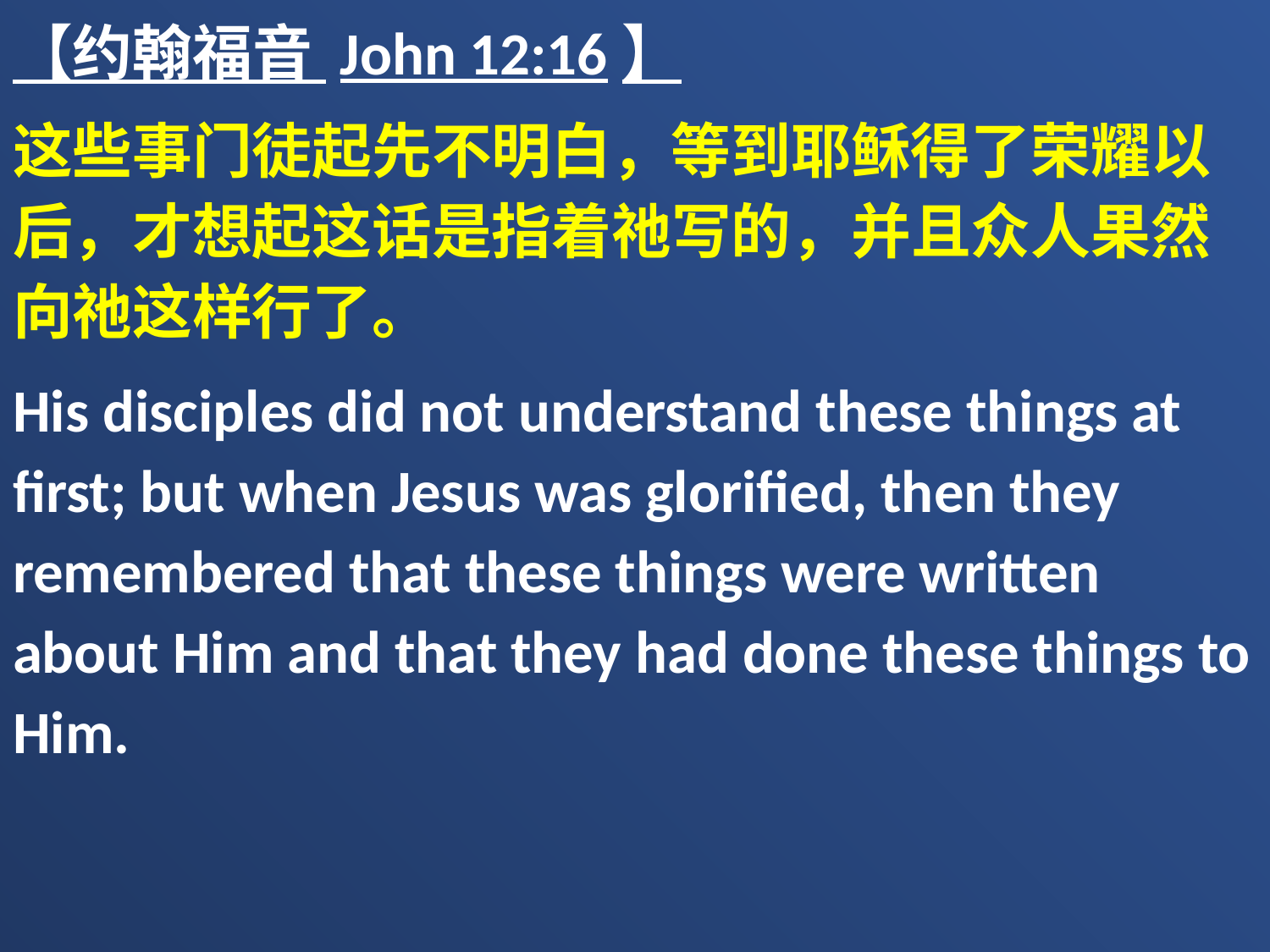

【约翰福音 John 12:16】
这些事门徒起先不明白，等到耶稣得了荣耀以后，才想起这话是指着祂写的，并且众人果然向祂这样行了。
His disciples did not understand these things at first; but when Jesus was glorified, then they remembered that these things were written about Him and that they had done these things to Him.